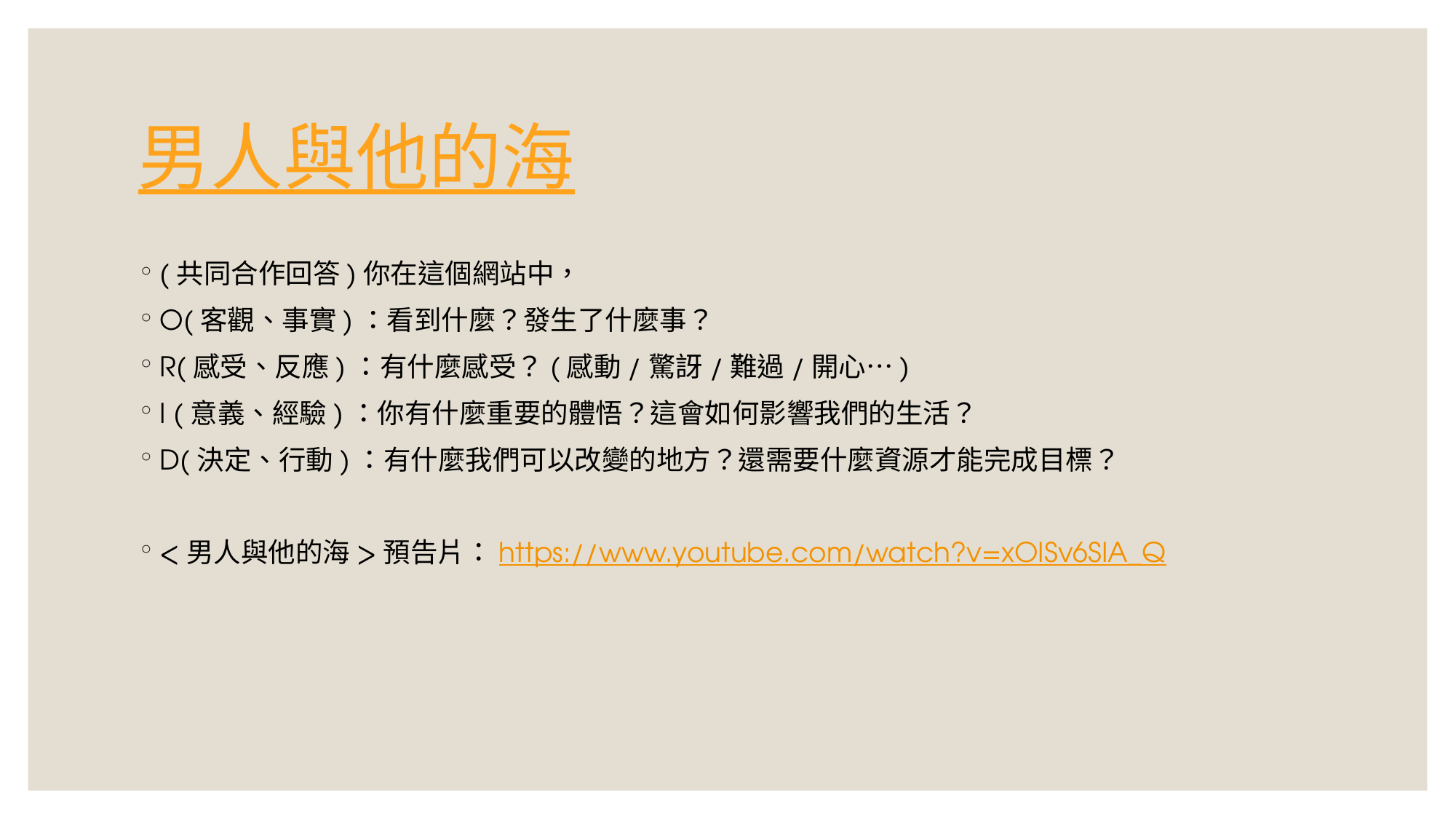

# 男人與他的海
(共同合作回答)你在這個網站中，
O(客觀、事實)：看到什麼？發生了什麼事？
R(感受、反應)：有什麼感受？(感動/驚訝/難過/開心…)
I (意義、經驗)：你有什麼重要的體悟？這會如何影響我們的生活？
D(決定、行動)：有什麼我們可以改變的地方？還需要什麼資源才能完成目標？

<男人與他的海>預告片：https://www.youtube.com/watch?v=xOISv6SIA_Q